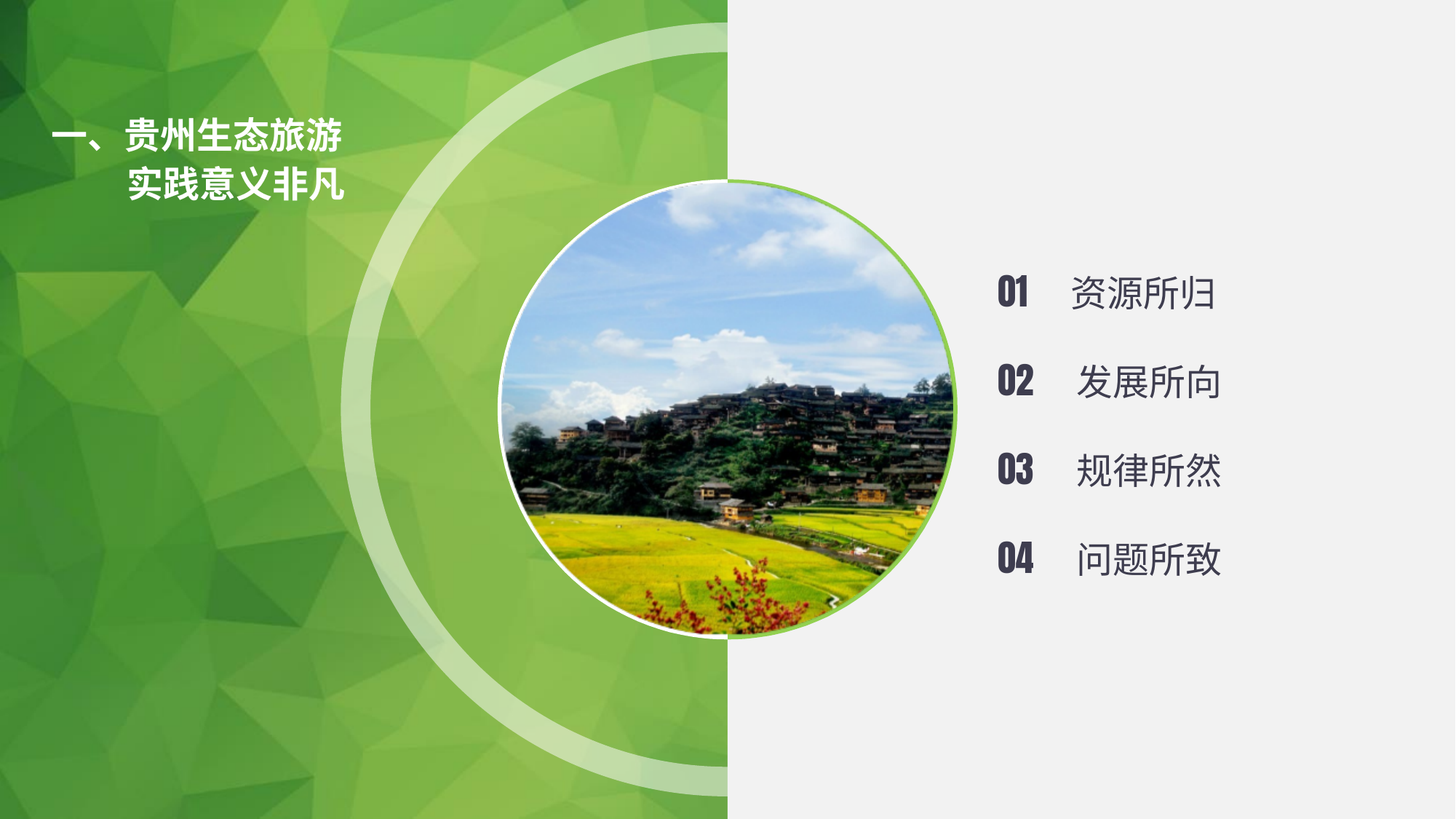

一、贵州生态旅游
实践意义非凡
01    资源所归
02    发展所向
03    规律所然
04    问题所致